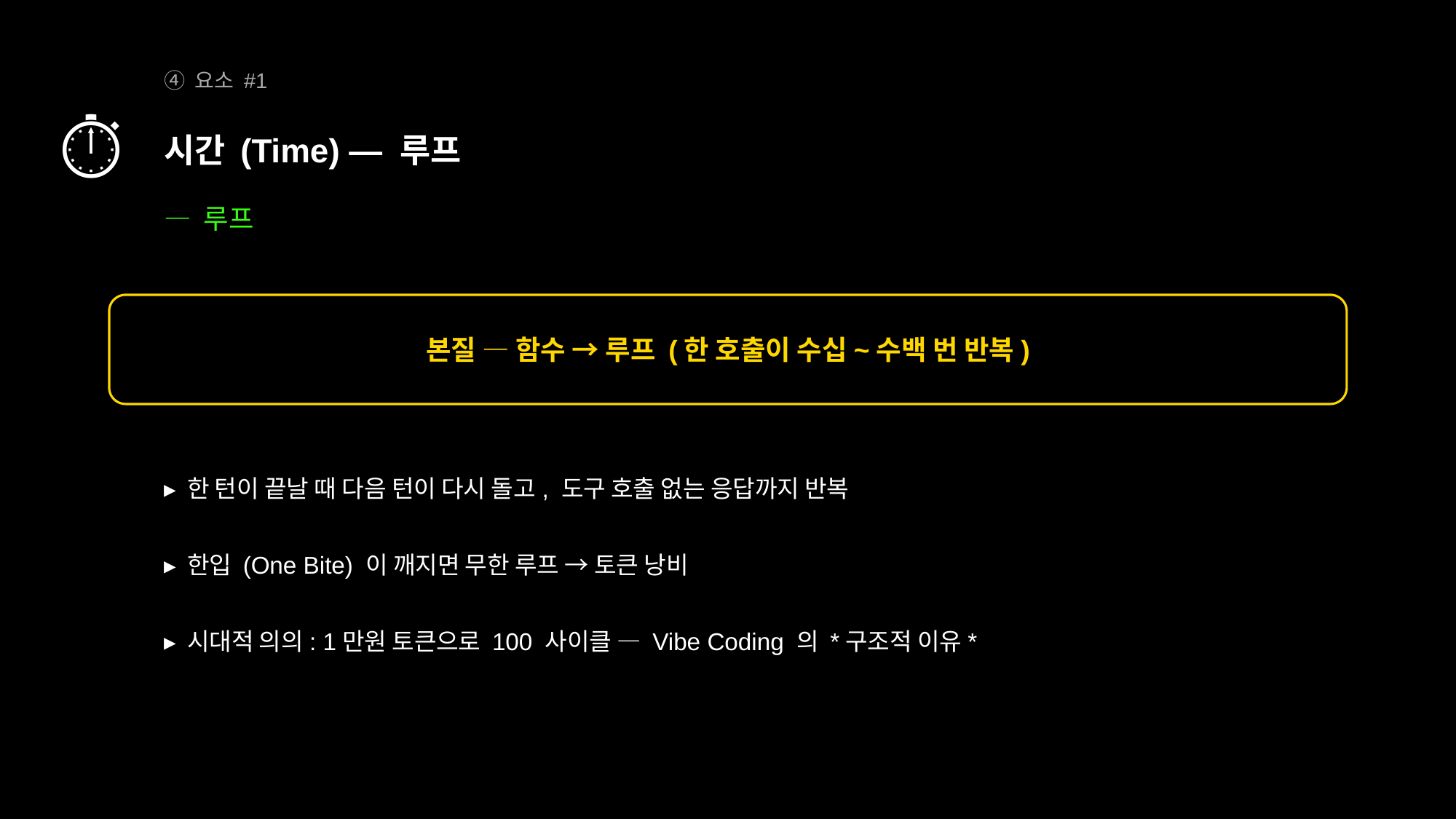

⏱
④ 요소 #1
시간 (Time) — 루프
— 루프

본질 — 함수 → 루프 (한 호출이 수십~수백 번 반복)
▸ 한 턴이 끝날 때 다음 턴이 다시 돌고, 도구 호출 없는 응답까지 반복
▸ 한입 (One Bite) 이 깨지면 무한 루프 → 토큰 낭비
▸ 시대적 의의: 1만원 토큰으로 100 사이클 — Vibe Coding 의 *구조적 이유*